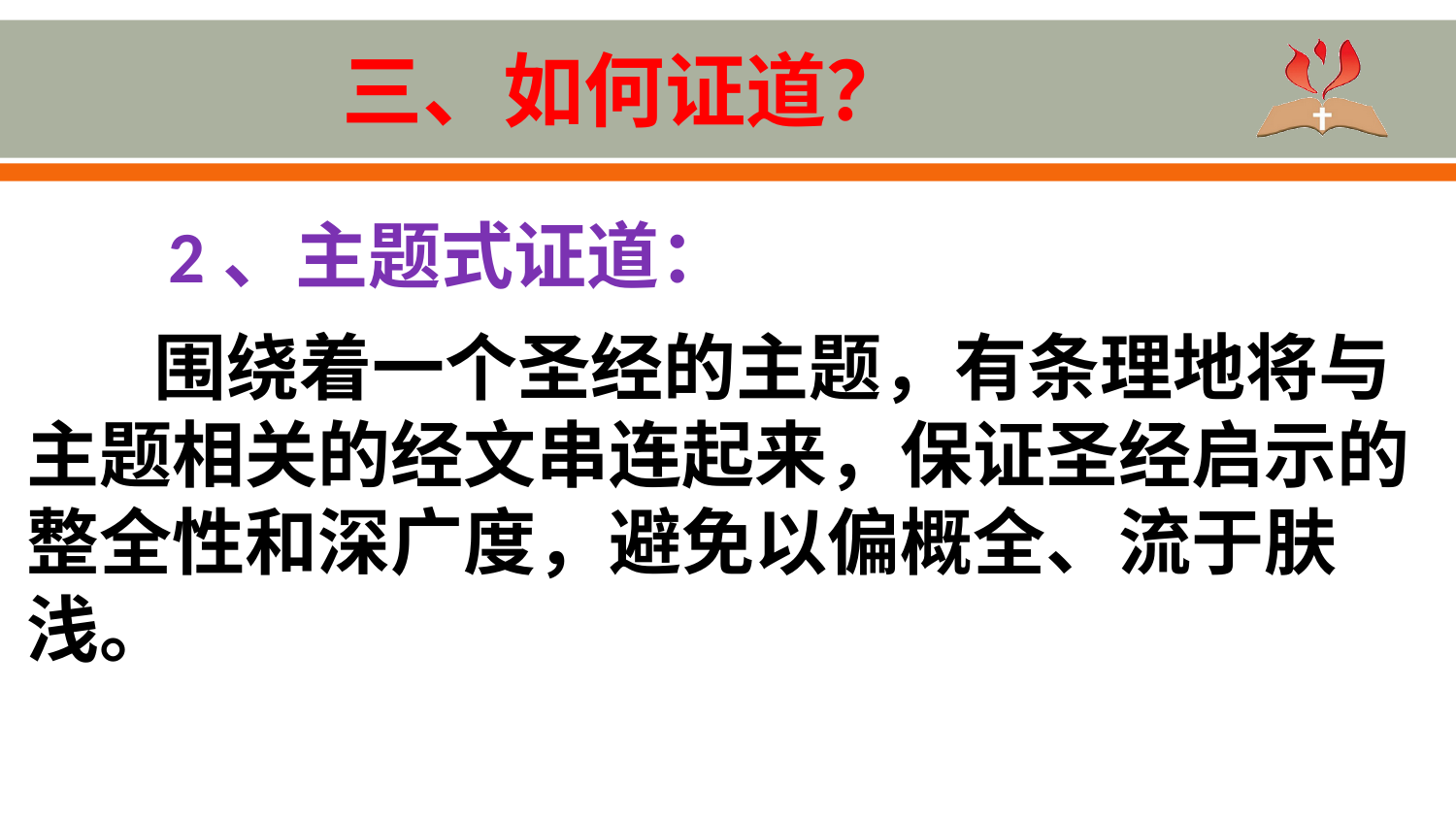

# 三、如何证道？
 2、主题式证道：
围绕着一个圣经的主题，有条理地将与主题相关的经文串连起来，保证圣经启示的整全性和深广度，避免以偏概全、流于肤浅。

26